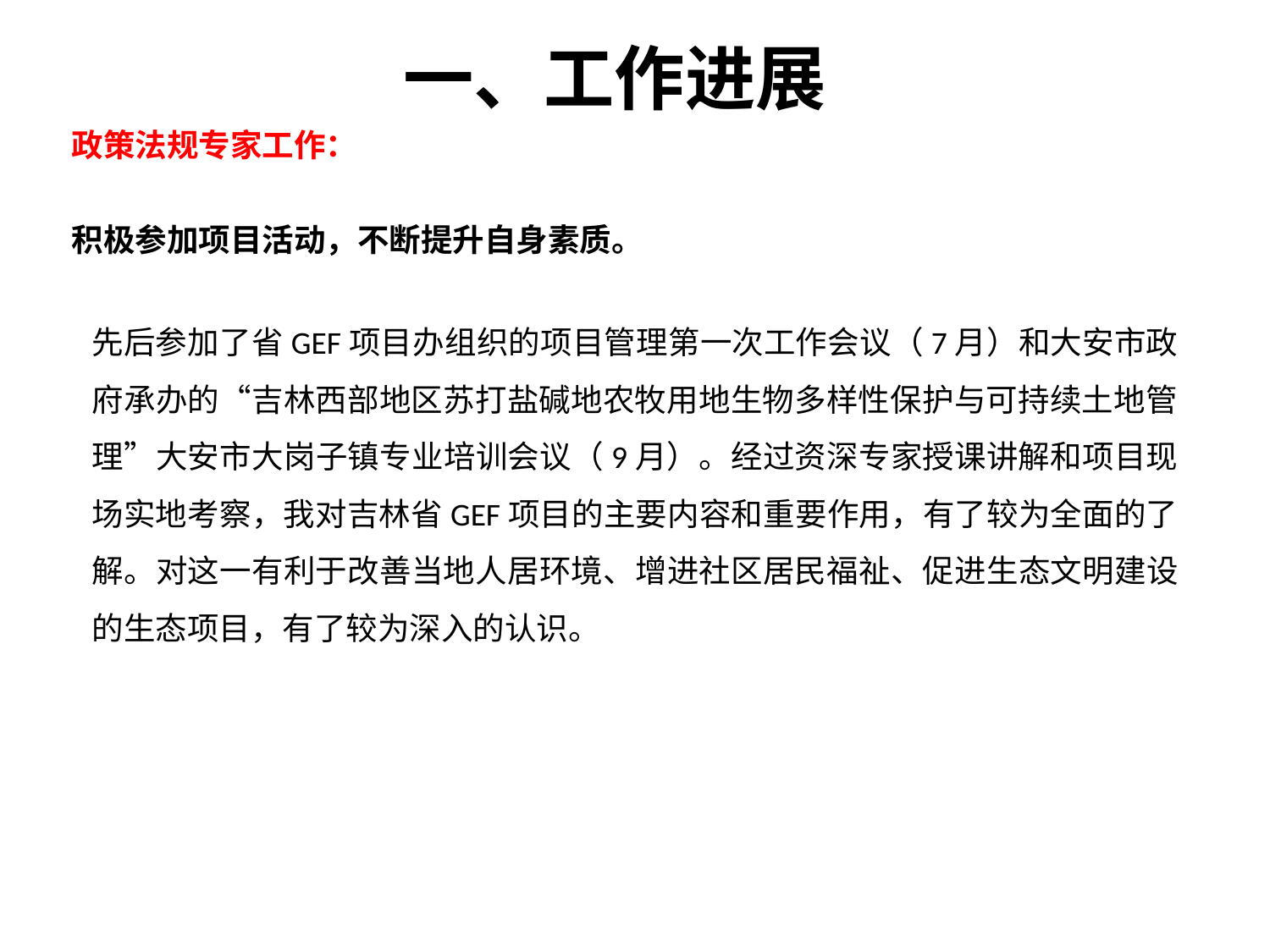

一、工作进展
政策法规专家工作：

积极参加项目活动，不断提升自身素质。
先后参加了省GEF项目办组织的项目管理第一次工作会议（7月）和大安市政府承办的“吉林西部地区苏打盐碱地农牧用地生物多样性保护与可持续土地管理”大安市大岗子镇专业培训会议（9月）。经过资深专家授课讲解和项目现场实地考察，我对吉林省GEF项目的主要内容和重要作用，有了较为全面的了解。对这一有利于改善当地人居环境、增进社区居民福祉、促进生态文明建设的生态项目，有了较为深入的认识。